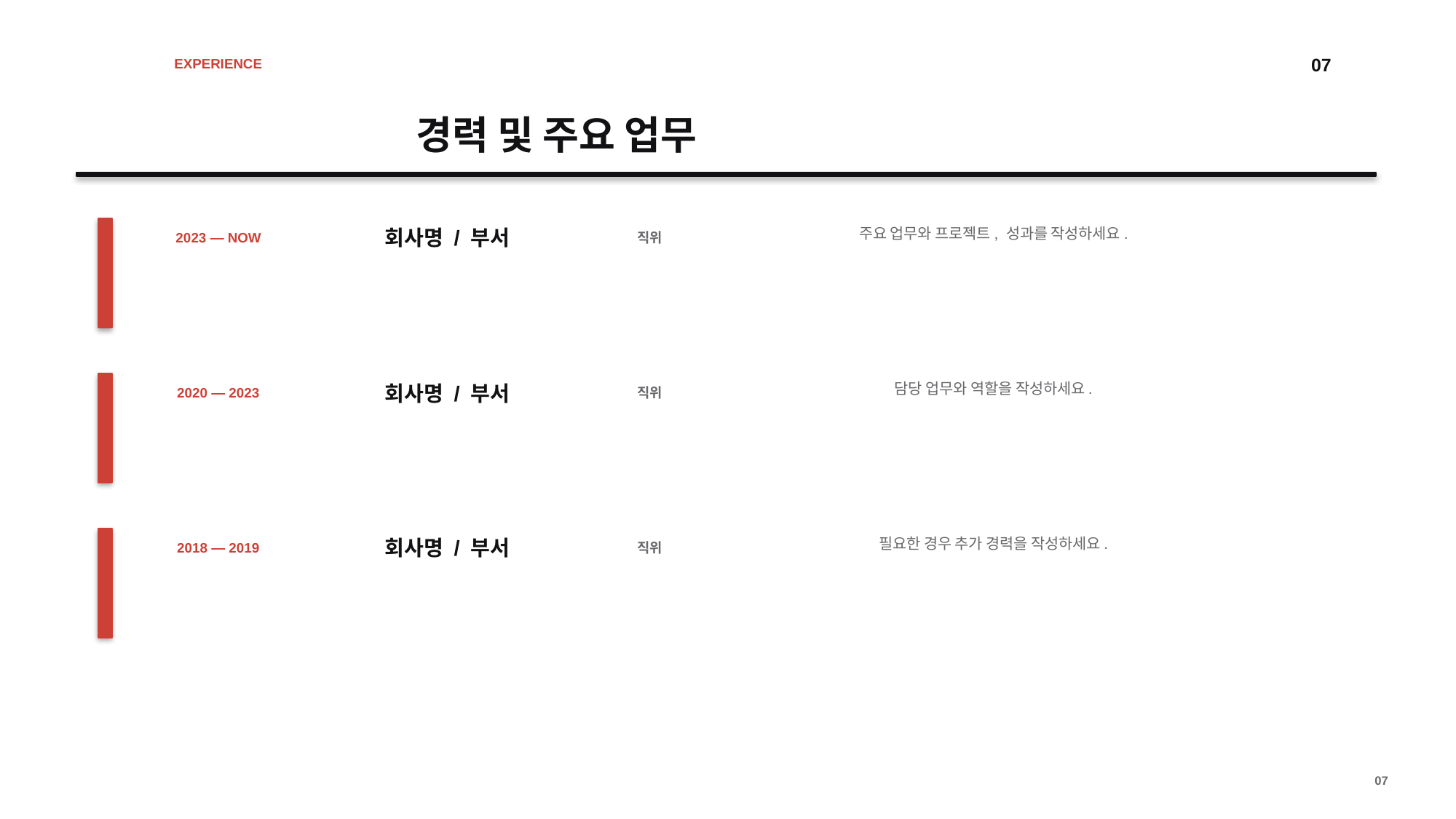

07
EXPERIENCE
경력 및 주요 업무

2023 — NOW
회사명 / 부서
직위
주요 업무와 프로젝트, 성과를 작성하세요.

2020 — 2023
회사명 / 부서
직위
담당 업무와 역할을 작성하세요.

2018 — 2019
회사명 / 부서
직위
필요한 경우 추가 경력을 작성하세요.
07